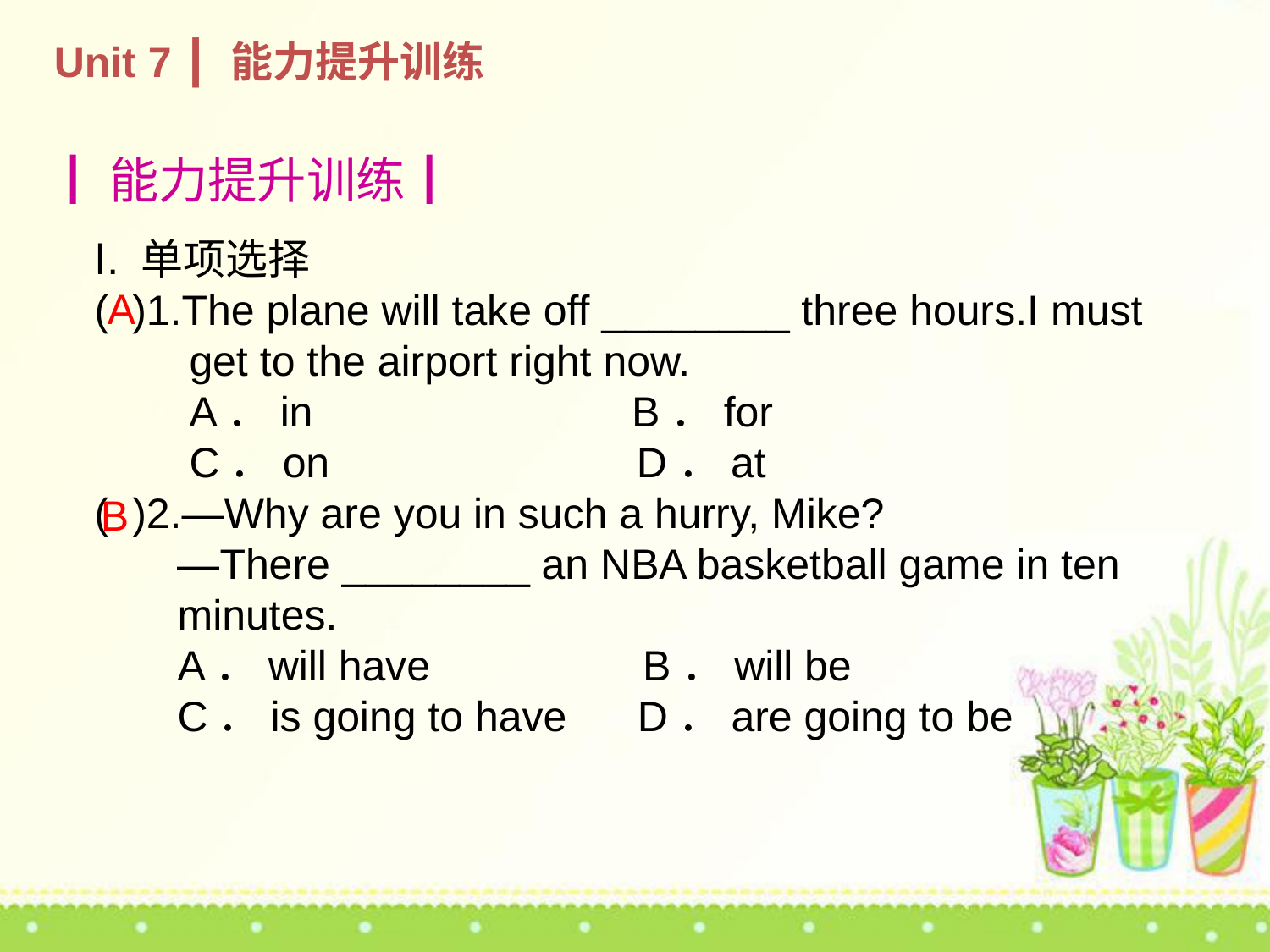

Unit 7 ┃ 能力提升训练
┃能力提升训练┃

Ⅰ. 单项选择
(  )1.The plane will take off ________ three hours.I must
        get to the airport right now.
        A．in                           B．for
        C．on                          D．at
(  )2.—Why are you in such a hurry, Mike?
       —There ________ an NBA basketball game in ten
       minutes.
       A．will have                  B．will be
       C．is going to have      D．are going to be

A
 B